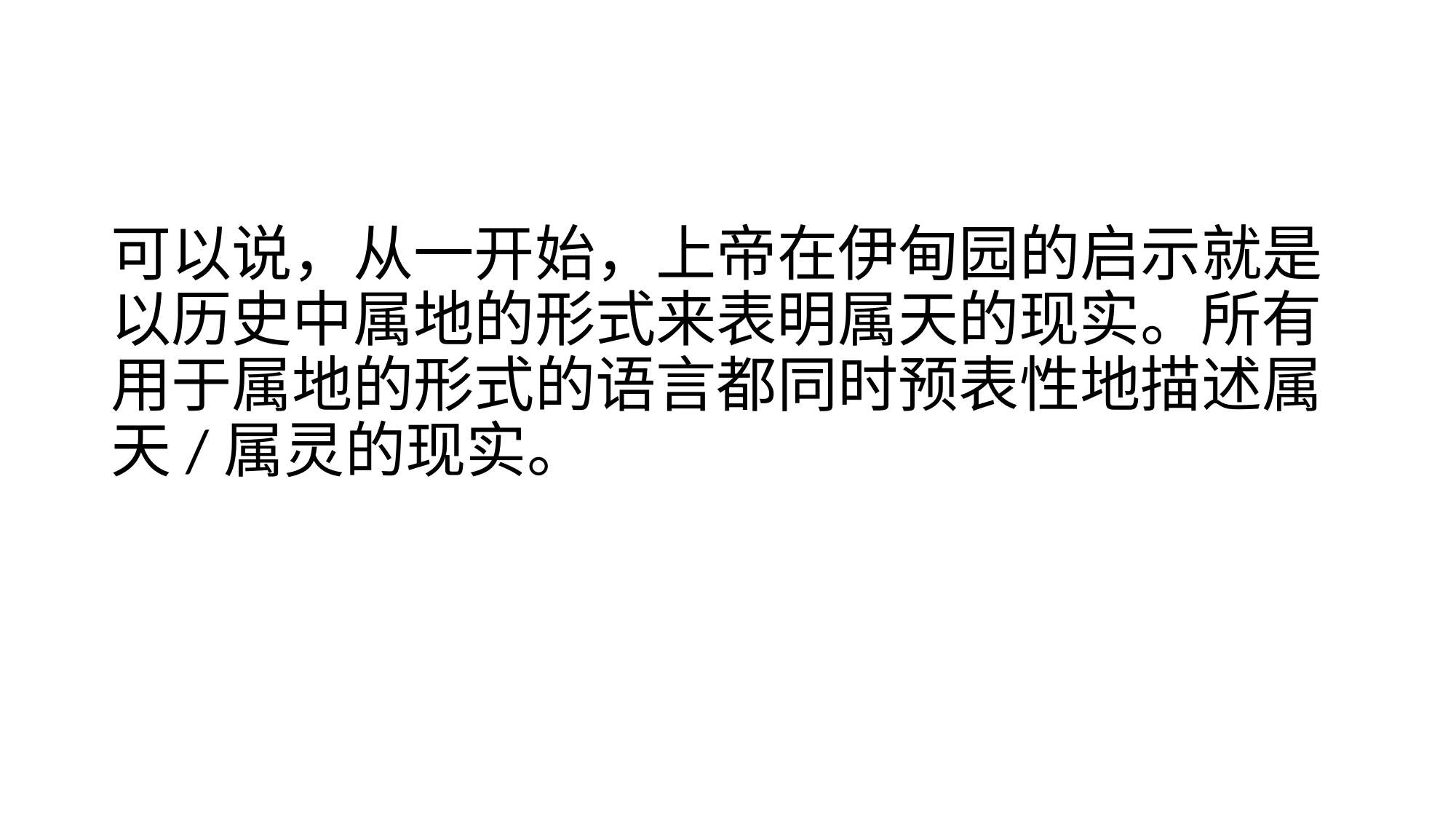

#
可以说，从一开始，上帝在伊甸园的启示就是以历史中属地的形式来表明属天的现实。所有用于属地的形式的语言都同时预表性地描述属天/属灵的现实。